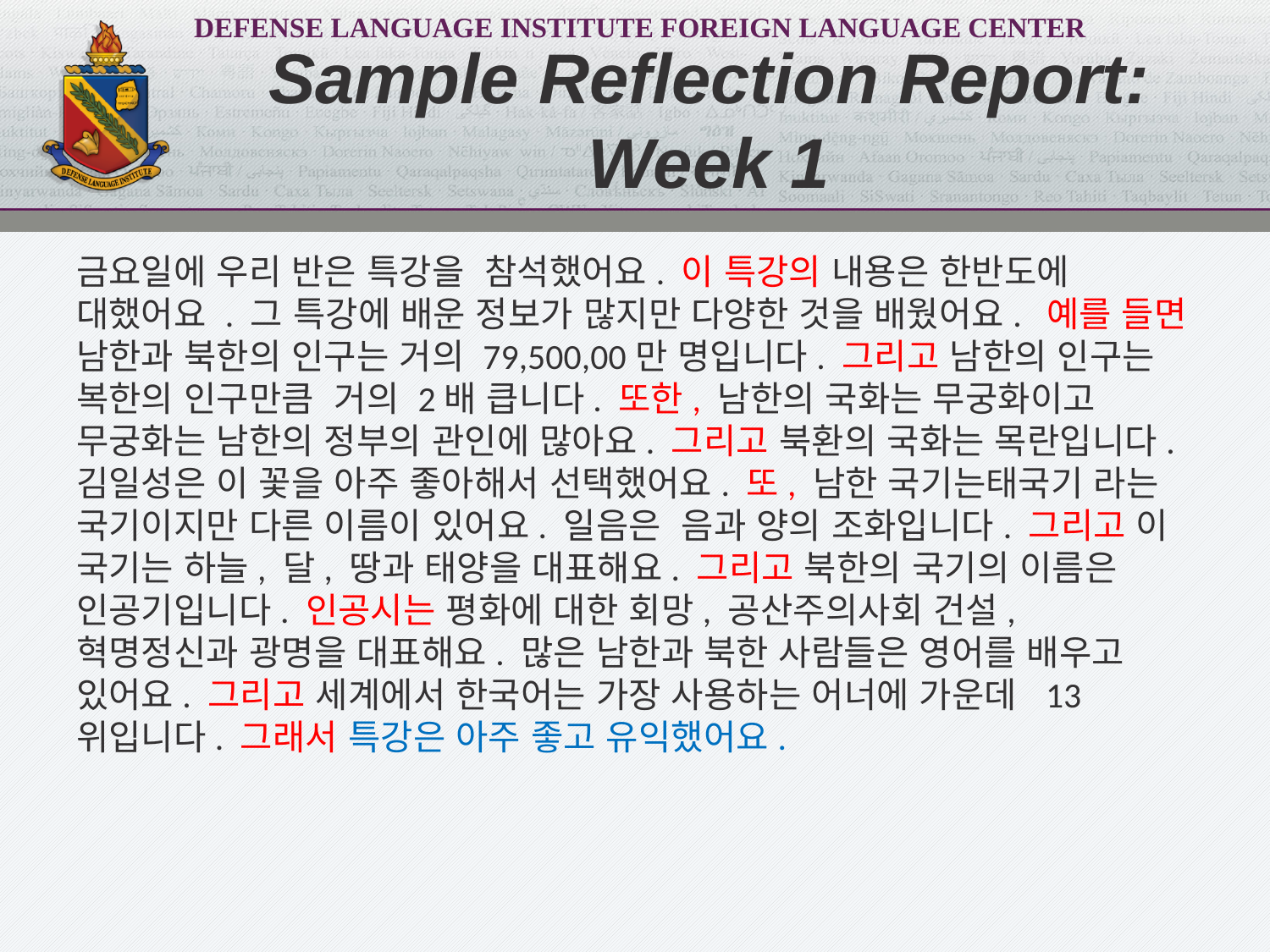

# Sample Reflection Report: Week 1
금요일에 우리 반은 특강을  참석했어요. 이 특강의 내용은 한반도에 대했어요 . 그 특강에 배운 정보가 많지만 다양한 것을 배웠어요.  예를 들면 남한과 북한의 인구는 거의 79,500,00만 명입니다. 그리고 남한의 인구는 복한의 인구만큼  거의 2배 큽니다. 또한, 남한의 국화는 무궁화이고 무궁화는 남한의 정부의 관인에 많아요. 그리고 북환의 국화는 목란입니다. 김일성은 이 꽃을 아주 좋아해서 선택했어요. 또, 남한 국기는태국기 라는 국기이지만 다른 이름이 있어요. 일음은  음과 양의 조화입니다. 그리고 이 국기는 하늘, 달, 땅과 태양을 대표해요. 그리고 북한의 국기의 이름은 인공기입니다. 인공시는 평화에 대한 회망, 공산주의사회 건설, 혁명정신과 광명을 대표해요. 많은 남한과 북한 사람들은 영어를 배우고 있어요. 그리고 세계에서 한국어는 가장 사용하는 어너에 가운데  13위입니다. 그래서 특강은 아주 좋고 유익했어요.